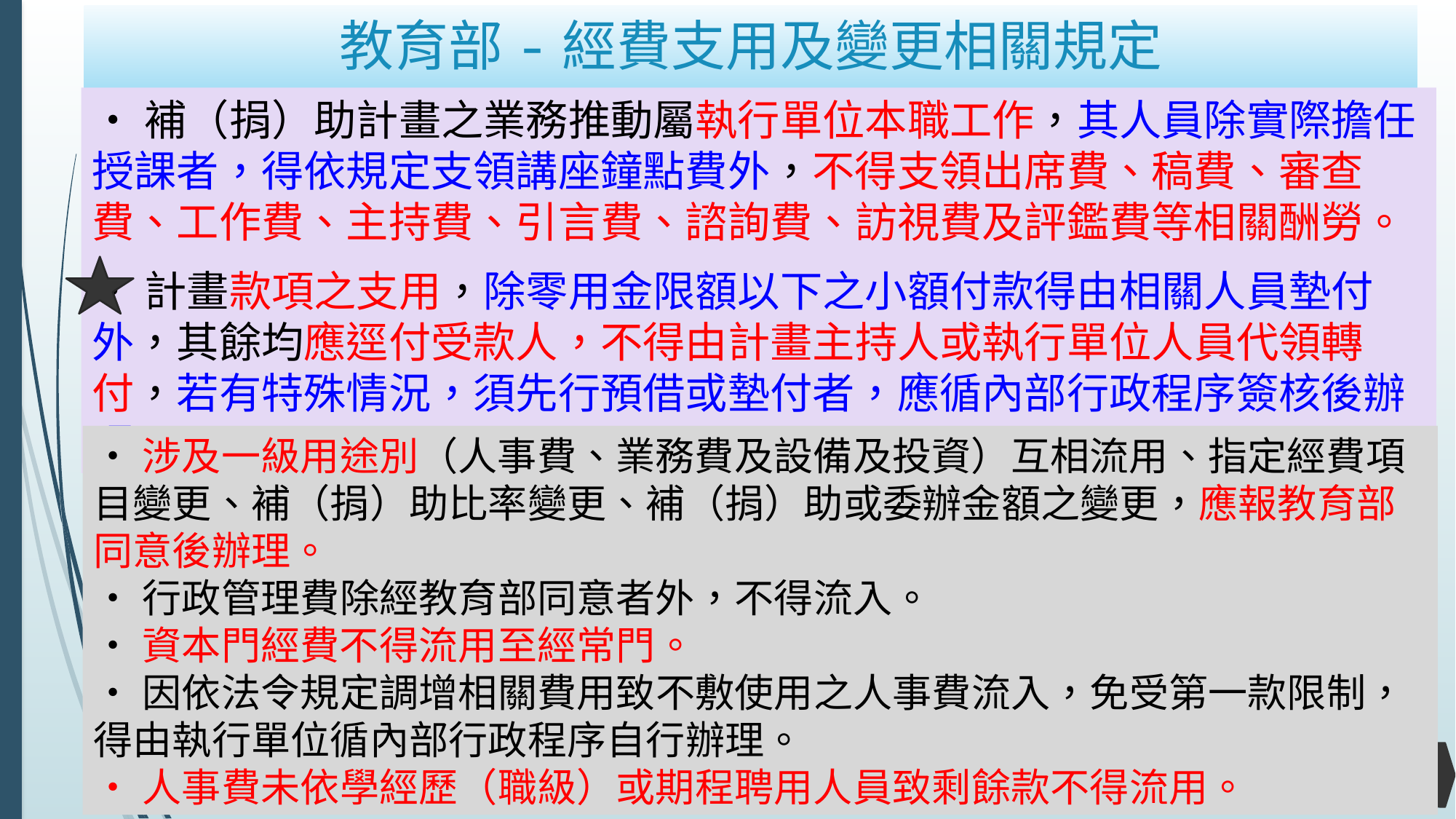

# 教育部-經費支用及變更相關規定
•補（捐）助計畫之業務推動屬執行單位本職工作，其人員除實際擔任授課者，得依規定支領講座鐘點費外，不得支領出席費、稿費、審查費、工作費、主持費、引言費、諮詢費、訪視費及評鑑費等相關酬勞。
•計畫款項之支用，除零用金限額以下之小額付款得由相關人員墊付外，其餘均應逕付受款人，不得由計畫主持人或執行單位人員代領轉付，若有特殊情況，須先行預借或墊付者，應循內部行政程序簽核後辦理。

•涉及一級用途別（人事費、業務費及設備及投資）互相流用、指定經費項目變更、補（捐）助比率變更、補（捐）助或委辦金額之變更，應報教育部同意後辦理。
•行政管理費除經教育部同意者外，不得流入。
•資本門經費不得流用至經常門。
•因依法令規定調增相關費用致不敷使用之人事費流入，免受第一款限制，得由執行單位循內部行政程序自行辦理。
•人事費未依學經歷（職級）或期程聘用人員致剩餘款不得流用。
16